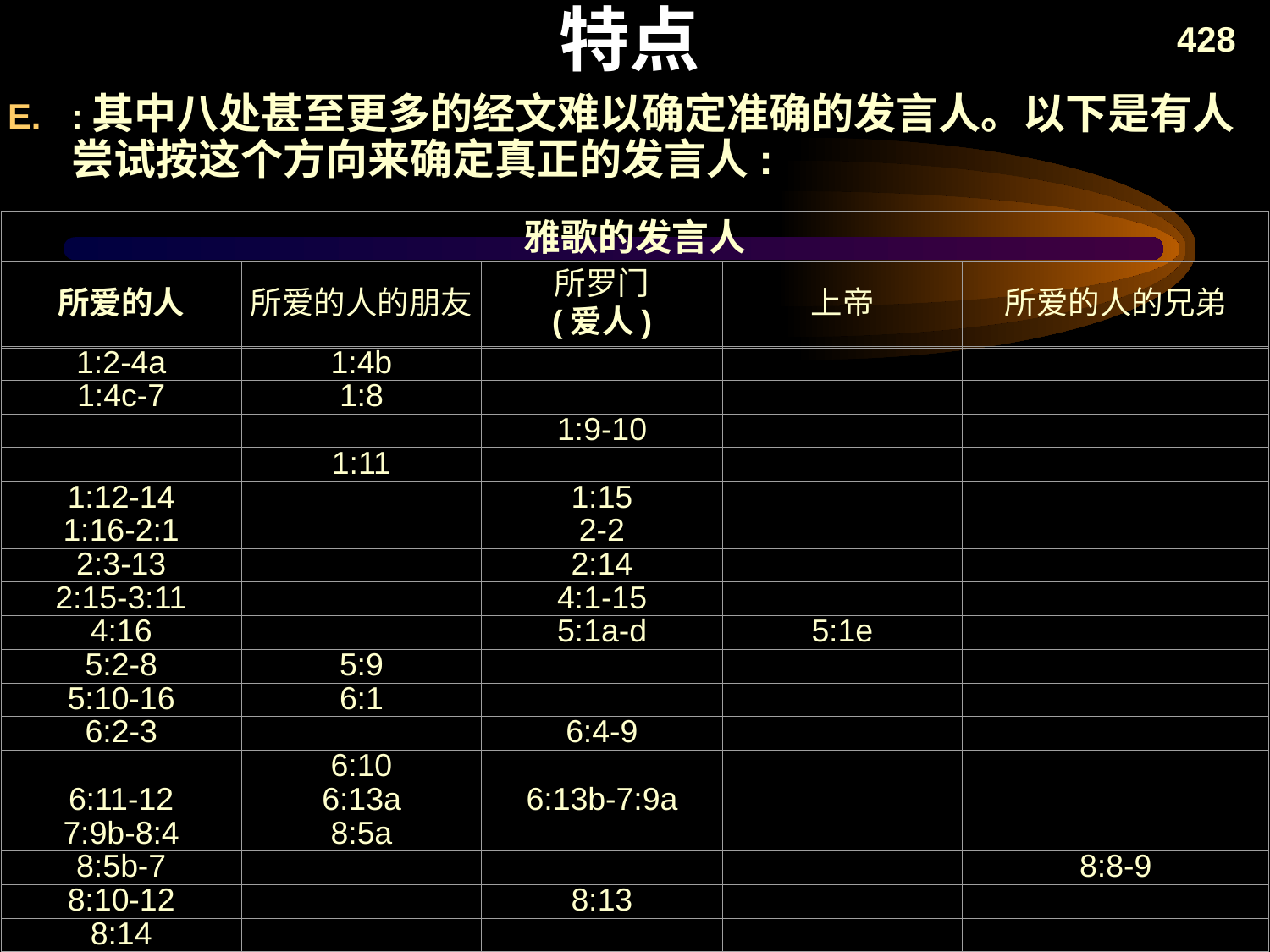

# 特点
428
:其中八处甚至更多的经文难以确定准确的发言人。以下是有人尝试按这个方向来确定真正的发言人:

雅歌的发言人

所爱的人

所爱的人的朋友

所罗门
(爱人)

上帝

所爱的人的兄弟

1:2-4a

1:4b

1:4c-7

1:8

1:9-10

1:11

1:12-14

1:15

1:16-2:1

2-2

2:3-13

2:14

2:15-3:11

4:1-15

4:16

5:1a-d

5:1e

5:2-8

5:9

5:10-16

6:1

6:2-3

6:4-9

6:10

6:11-12

6:13a

6:13b-7:9a

7:9b-8:4

8:5a

8:5b-7

8:8-9

8:10-12

8:13

8:14